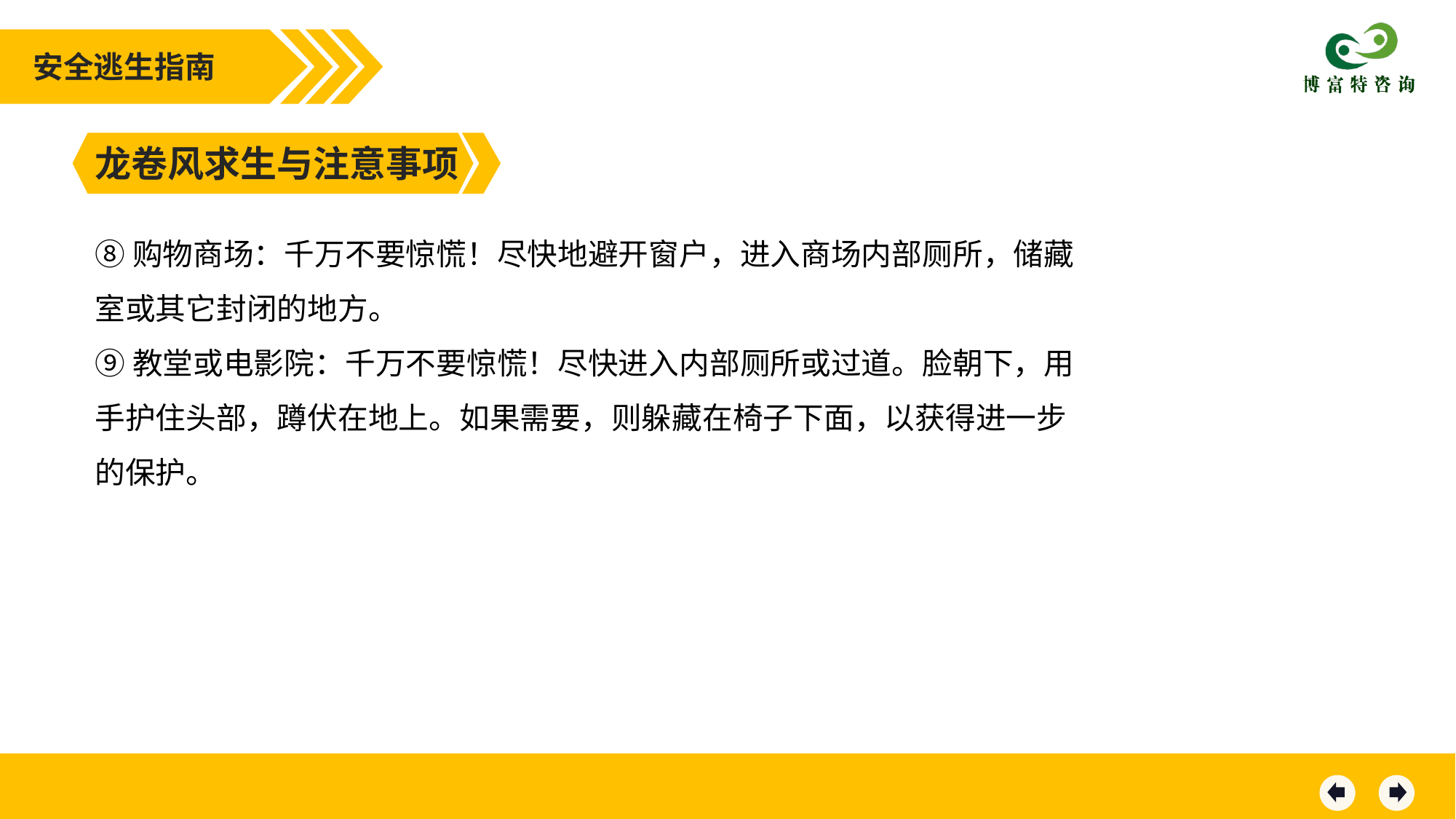

安全逃生指南

龙卷风求生与注意事项
⑧购物商场：千万不要惊慌！尽快地避开窗户，进入商场内部厕所，储藏室或其它封闭的地方。
⑨教堂或电影院：千万不要惊慌！尽快进入内部厕所或过道。脸朝下，用手护住头部，蹲伏在地上。如果需要，则躲藏在椅子下面，以获得进一步的保护。